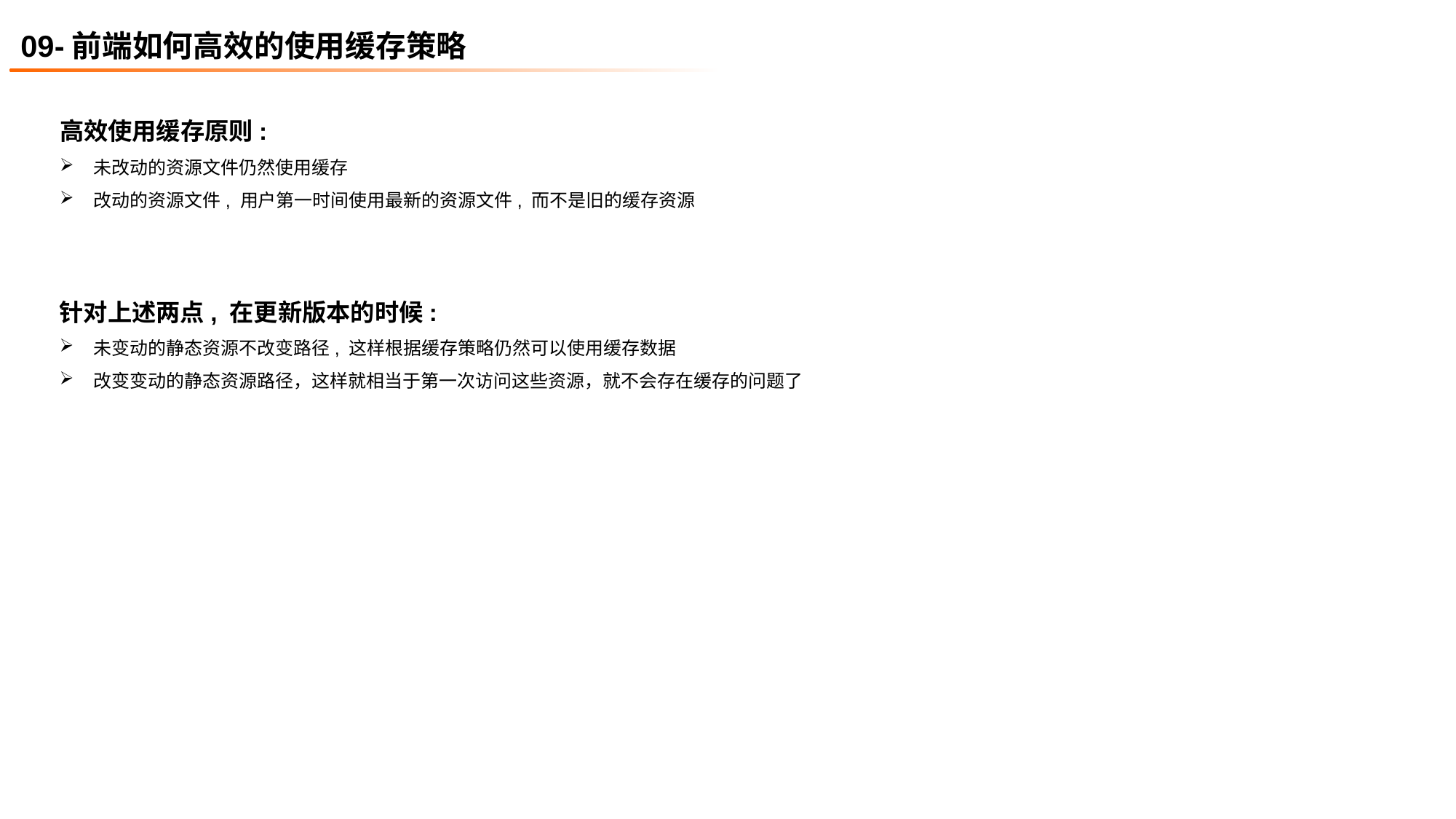

09-前端如何高效的使用缓存策略

高效使用缓存原则:
未改动的资源文件仍然使用缓存
改动的资源文件, 用户第一时间使用最新的资源文件, 而不是旧的缓存资源
针对上述两点, 在更新版本的时候:
未变动的静态资源不改变路径, 这样根据缓存策略仍然可以使用缓存数据
改变变动的静态资源路径，这样就相当于第一次访问这些资源，就不会存在缓存的问题了